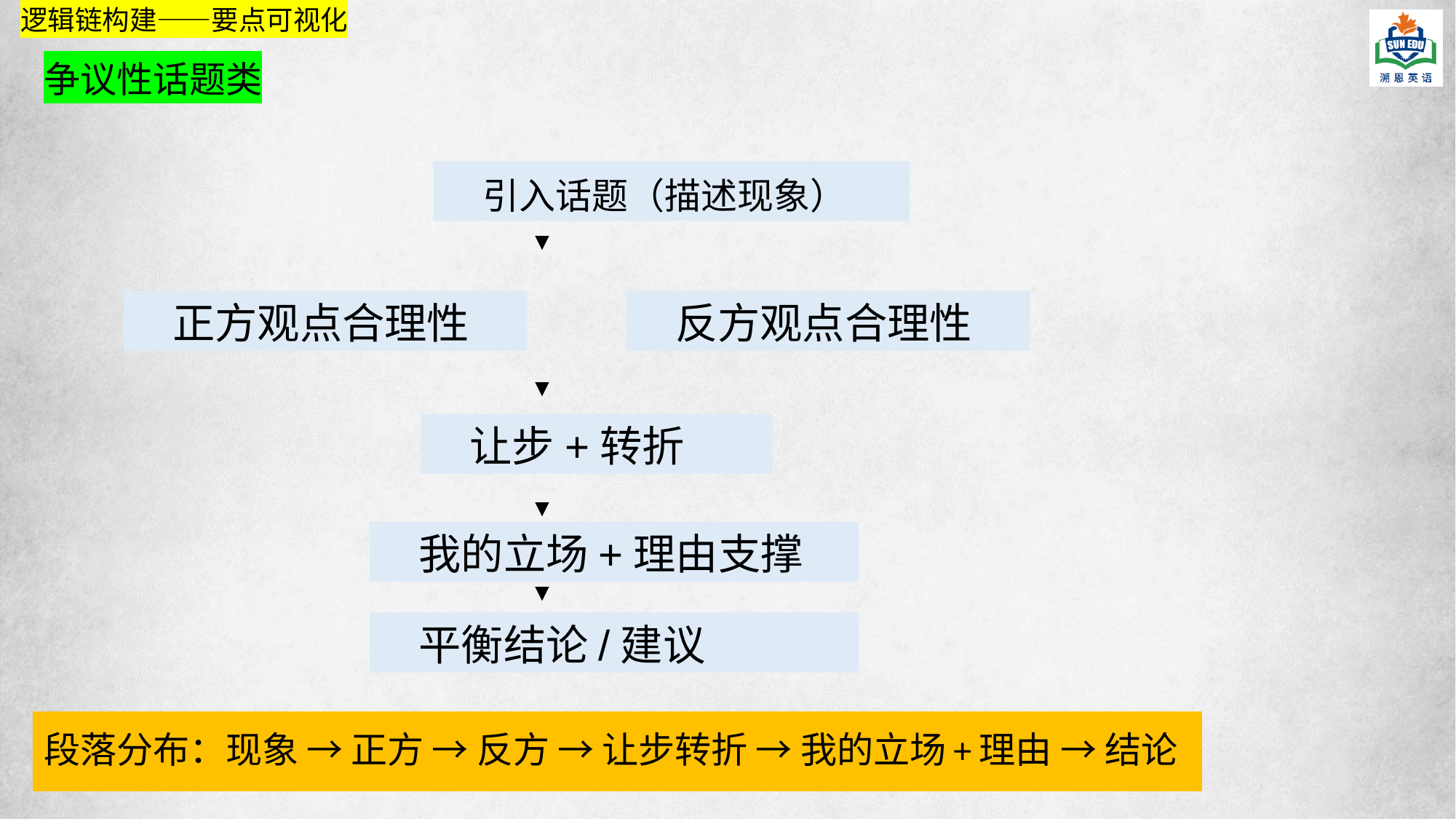

逻辑链构建——要点可视化
争议性话题类
   引入话题（描述现象）
          ▼
   正方观点合理性
   反方观点合理性
          ▼
   让步+转折
          ▼
   我的立场+理由支撑
          ▼
   平衡结论/建议
段落分布：现象 → 正方 → 反方 → 让步转折 → 我的立场+理由 → 结论